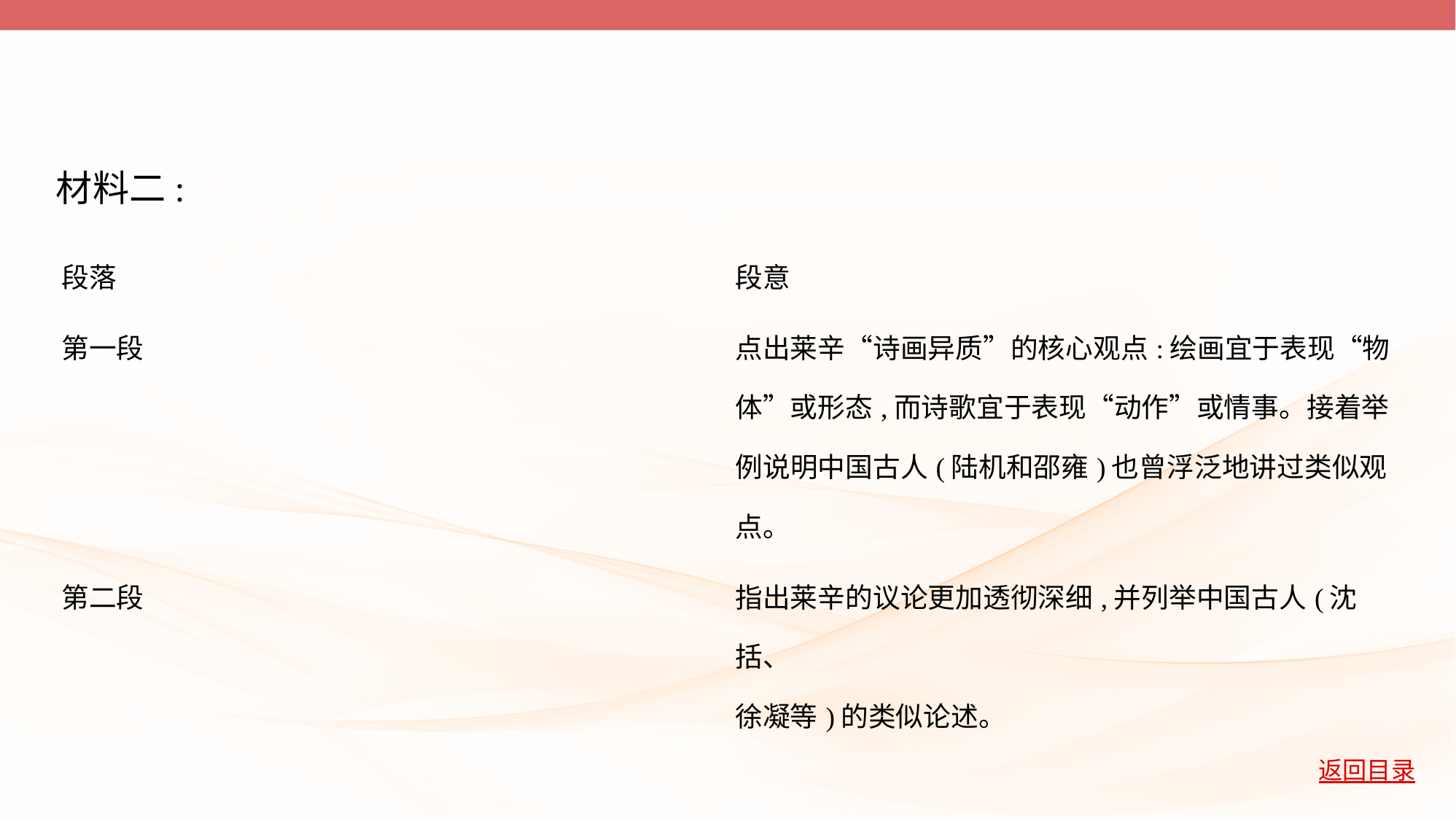

材料二:
| 段落 | 段意 |
| --- | --- |
| 第一段 | 点出莱辛“诗画异质”的核心观点:绘画宜于表现“物 体”或形态,而诗歌宜于表现“动作”或情事。接着举 例说明中国古人(陆机和邵雍)也曾浮泛地讲过类似观 点。 |
| 第二段 | 指出莱辛的议论更加透彻深细,并列举中国古人(沈括、 徐凝等)的类似论述。 |